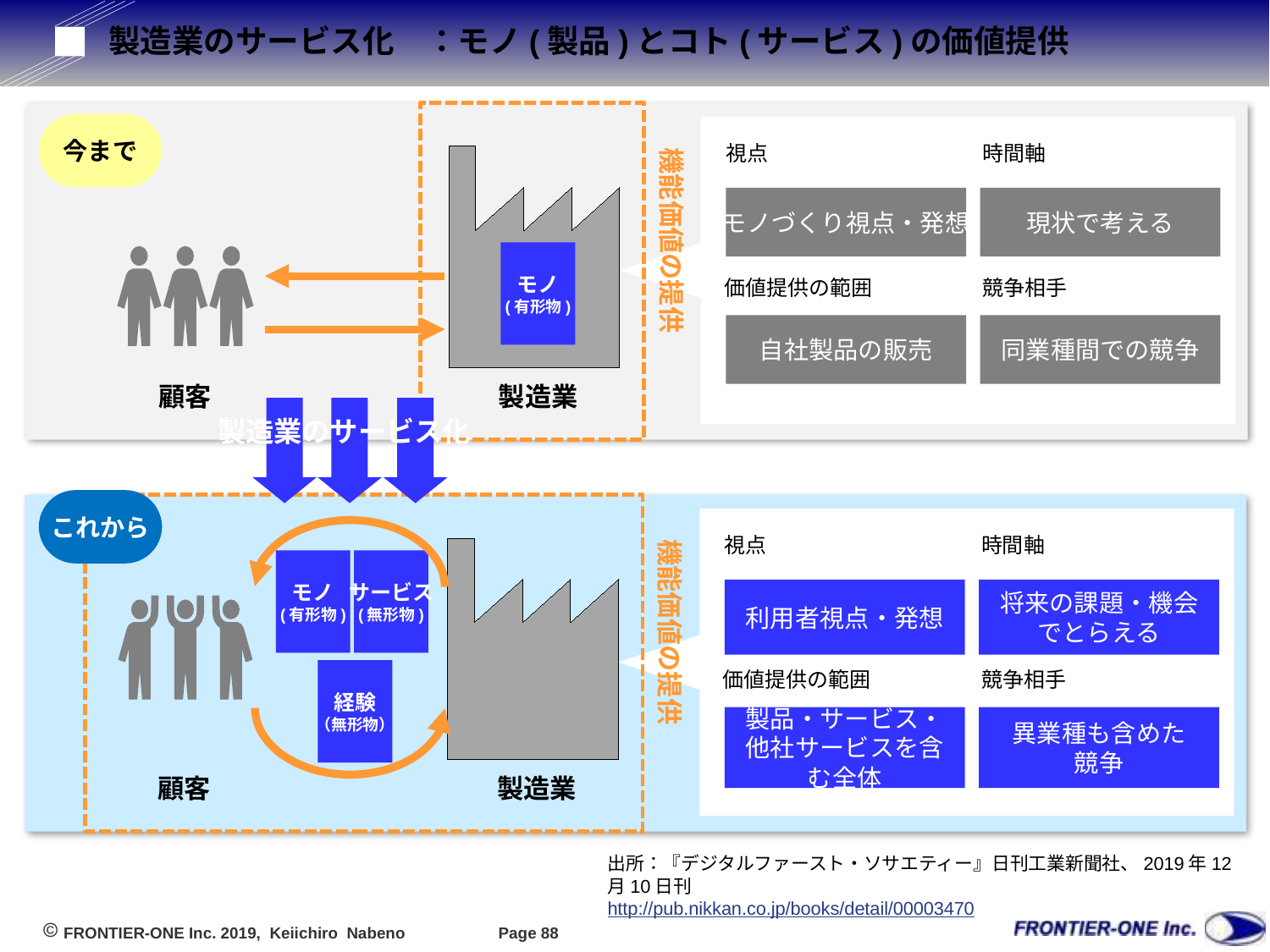

# 製造業のサービス化　：モノ(製品)とコト(サービス)の価値提供

今まで

視点
時間軸
機能価値の提供

モノづくり視点・発想
現状で考える

モノ
(有形物)

価値提供の範囲
競争相手
自社製品の販売
同業種間での競争
顧客
製造業

製造業のサービス化
これから

視点
時間軸
機能価値の提供

モノ
(有形物)
サービス
(無形物)
利用者視点・発想
将来の課題・機会でとらえる

価値提供の範囲
競争相手
経験
（無形物）
製品・サービス・他社サービスを含む全体
異業種も含めた
競争
顧客
製造業
出所：『デジタルファースト・ソサエティー』日刊工業新聞社、2019年12月10日刊
http://pub.nikkan.co.jp/books/detail/00003470